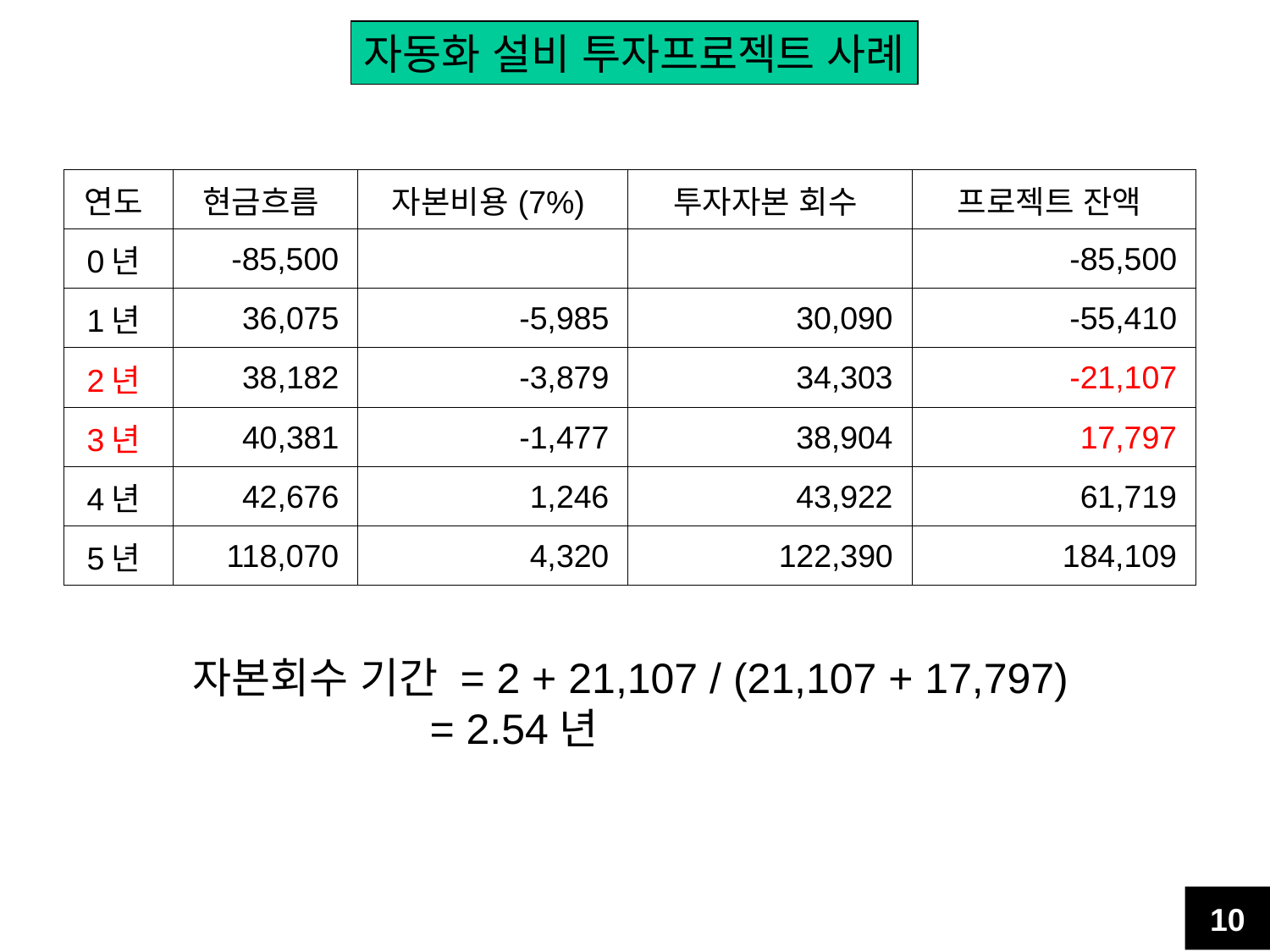

자동화 설비 투자프로젝트 사례
| 연도 | 현금흐름 | 자본비용(7%) | 투자자본 회수 | 프로젝트 잔액 |
| --- | --- | --- | --- | --- |
| 0년 | -85,500 |  |  | -85,500 |
| 1년 | 36,075 | -5,985 | 30,090 | -55,410 |
| 2년 | 38,182 | -3,879 | 34,303 | -21,107 |
| 3년 | 40,381 | -1,477 | 38,904 | 17,797 |
| 4년 | 42,676 | 1,246 | 43,922 | 61,719 |
| 5년 | 118,070 | 4,320 | 122,390 | 184,109 |
자본회수 기간 = 2 + 21,107 / (21,107 + 17,797)
                    = 2.54년
10